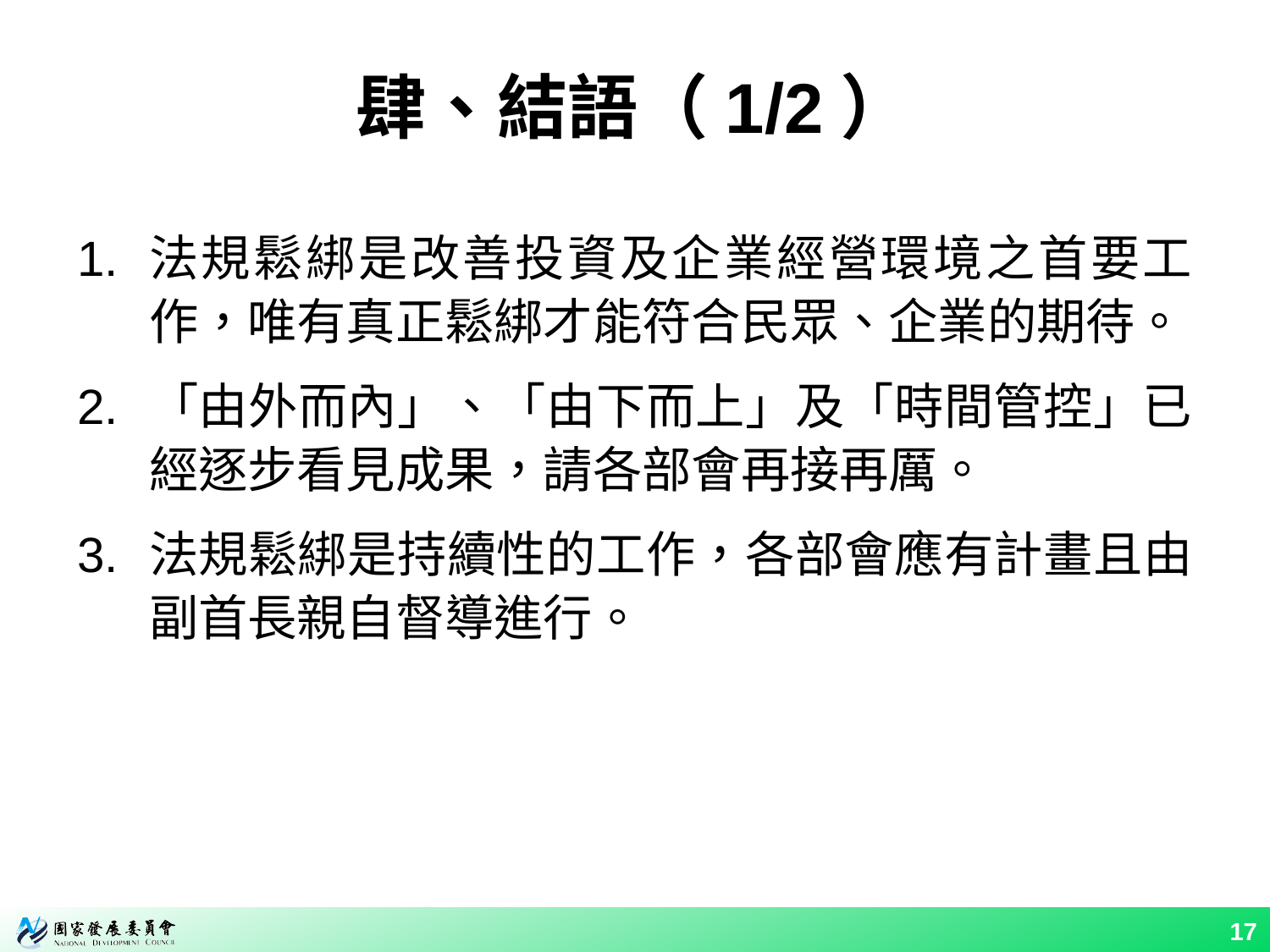

# 肆、結語（1/2）
法規鬆綁是改善投資及企業經營環境之首要工作，唯有真正鬆綁才能符合民眾、企業的期待。
「由外而內」、「由下而上」及「時間管控」已經逐步看見成果，請各部會再接再厲。
法規鬆綁是持續性的工作，各部會應有計畫且由副首長親自督導進行。
17